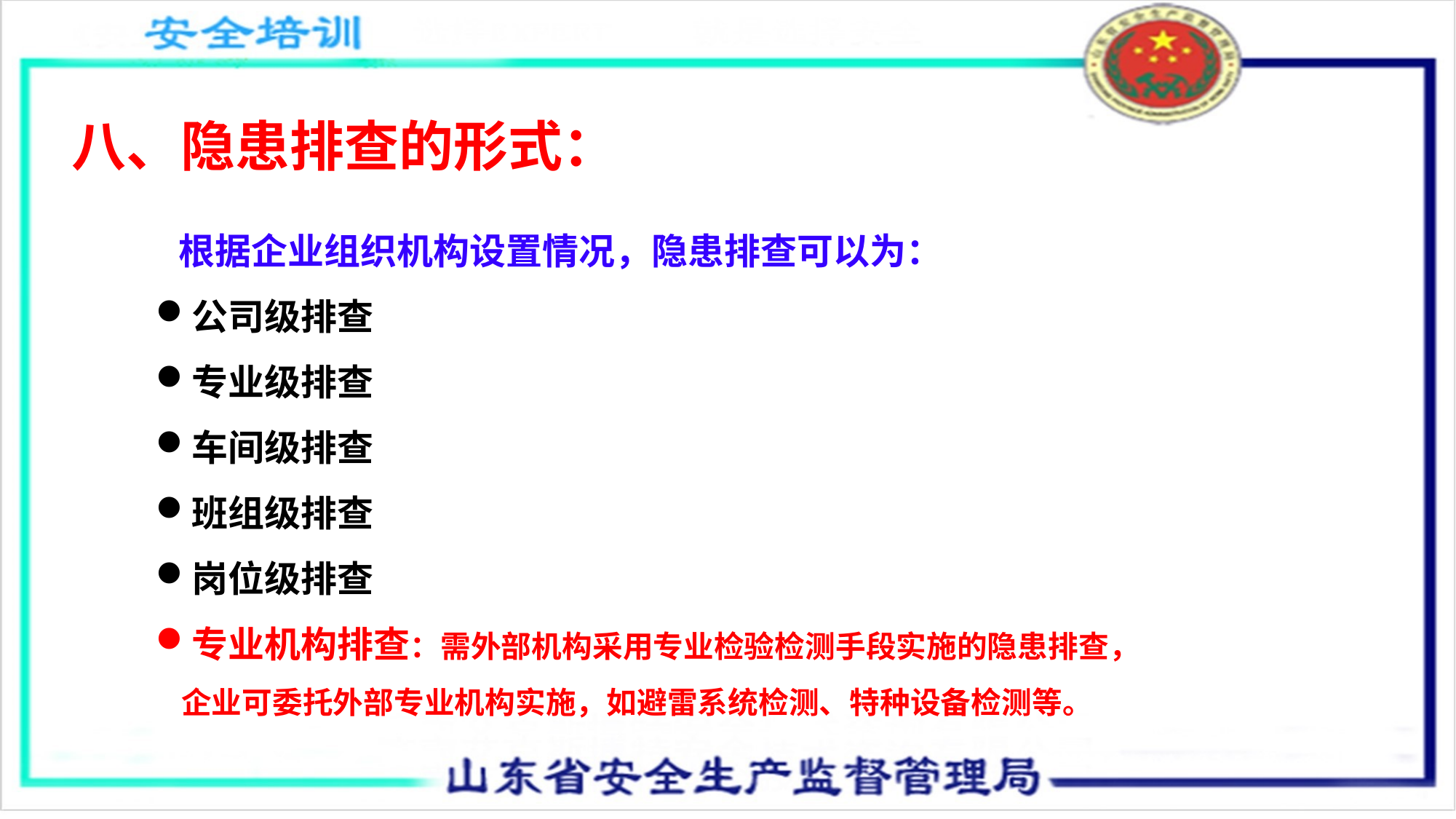

八、隐患排查的形式：
    根据企业组织机构设置情况，隐患排查可以为：
公司级排查
专业级排查
车间级排查
班组级排查
岗位级排查
专业机构排查：需外部机构采用专业检验检测手段实施的隐患排查，企业可委托外部专业机构实施，如避雷系统检测、特种设备检测等。